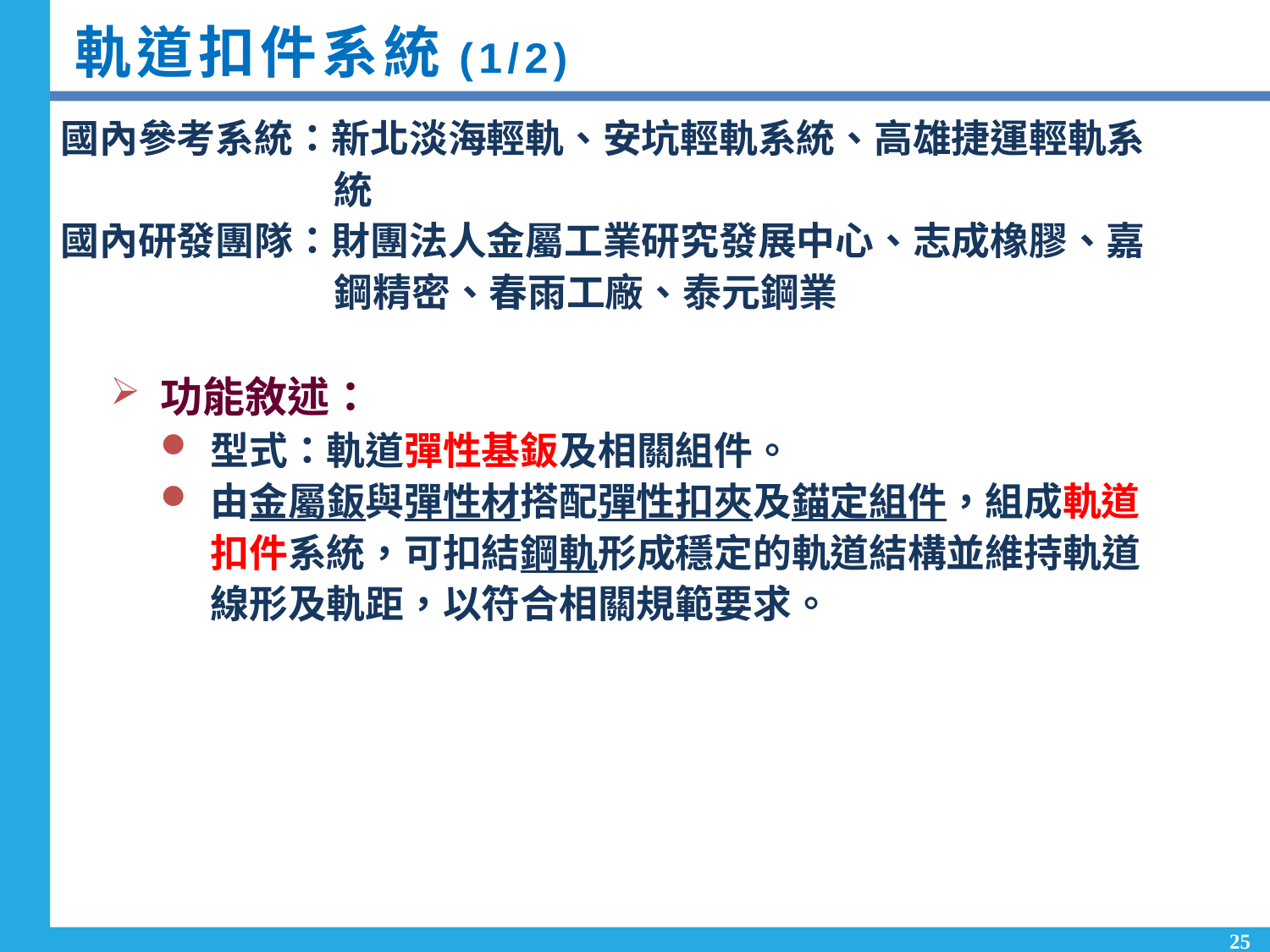

# 軌道扣件系統(1/2)
國內參考系統：新北淡海輕軌、安坑輕軌系統、高雄捷運輕軌系統
國內研發團隊：財團法人金屬工業研究發展中心、志成橡膠、嘉鋼精密、春雨工廠、泰元鋼業
研發完成期程：110年11月
功能敘述：
型式：軌道彈性基鈑及相關組件。
由金屬鈑與彈性材搭配彈性扣夾及錨定組件，組成軌道扣件系統，可扣結鋼軌形成穩定的軌道結構並維持軌道線形及軌距，以符合相關規範要求。